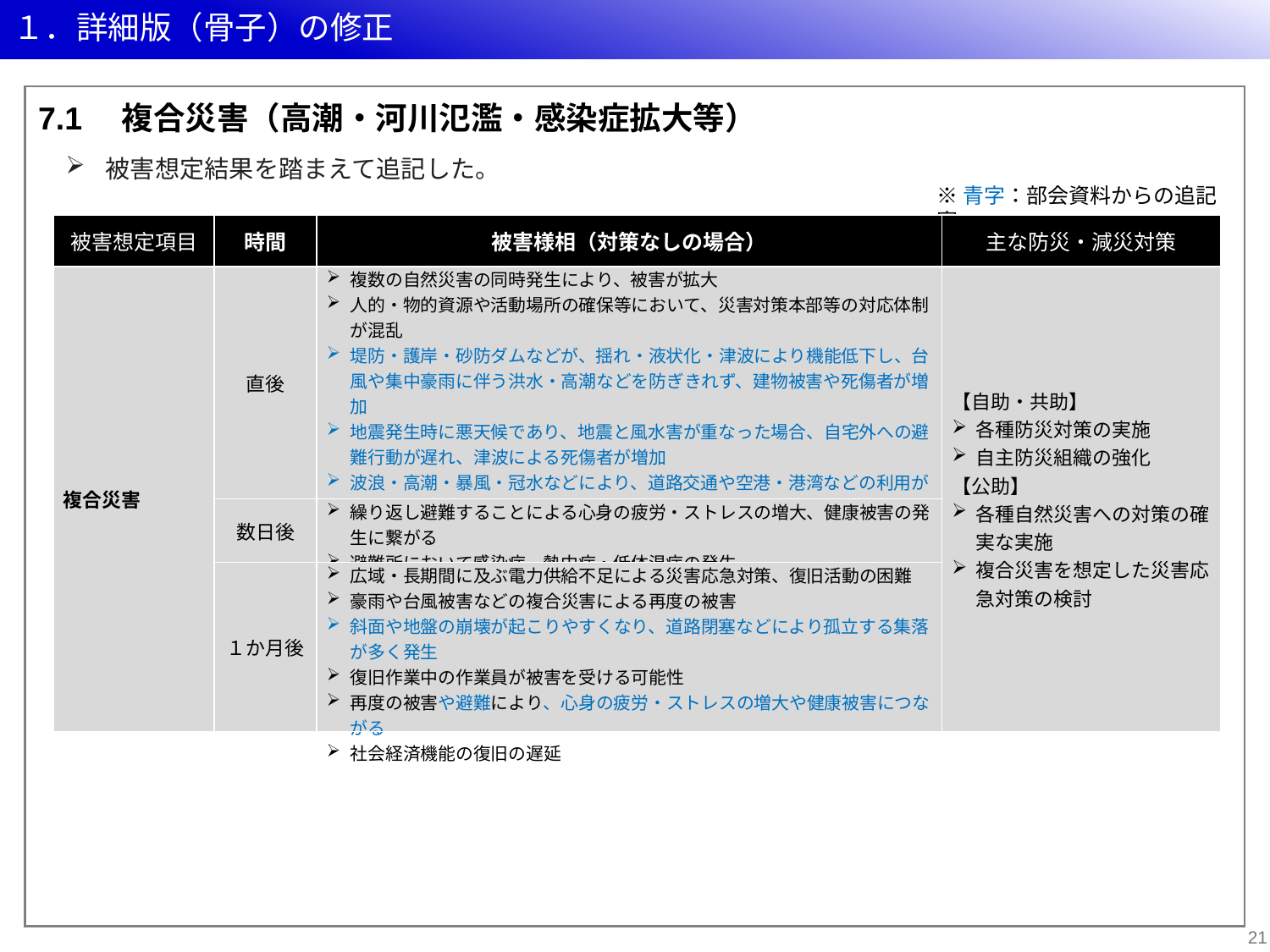

# １．詳細版（骨子）の修正
7.1　複合災害（高潮・河川氾濫・感染症拡大等）
被害想定結果を踏まえて追記した。
※青字：部会資料からの追記案
| 被害想定項目 | 時間 | 被害様相（対策なしの場合） | 主な防災・減災対策 |
| --- | --- | --- | --- |
| 複合災害 | 直後 | 複数の自然災害の同時発生により、被害が拡大 人的・物的資源や活動場所の確保等において、災害対策本部等の対応体制が混乱 堤防・護岸・砂防ダムなどが、揺れ・液状化・津波により機能低下し、台風や集中豪雨に伴う洪水・高潮などを防ぎきれず、建物被害や死傷者が増加 地震発生時に悪天候であり、地震と風水害が重なった場合、自宅外への避難行動が遅れ、津波による死傷者が増加 波浪・高潮・暴風・冠水などにより、道路交通や空港・港湾などの利用が制限され、被災地内での人員・車両・重機などの移動、また被災地外からの応援が困難となり、救急・救助活動が遅延 | 【自助・共助】 各種防災対策の実施 自主防災組織の強化 【公助】 各種自然災害への対策の確実な実施 複合災害を想定した災害応急対策の検討 |
|  | 数日後 | 繰り返し避難することによる心身の疲労・ストレスの増大、健康被害の発生に繋がる 避難所において感染症、熱中症・低体温症の発生 |  |
|  | １か月後 | 広域・長期間に及ぶ電力供給不足による災害応急対策、復旧活動の困難 豪雨や台風被害などの複合災害による再度の被害 斜面や地盤の崩壊が起こりやすくなり、道路閉塞などにより孤立する集落が多く発生 復旧作業中の作業員が被害を受ける可能性 再度の被害や避難により、心身の疲労・ストレスの増大や健康被害につながる 社会経済機能の復旧の遅延 |  |
21